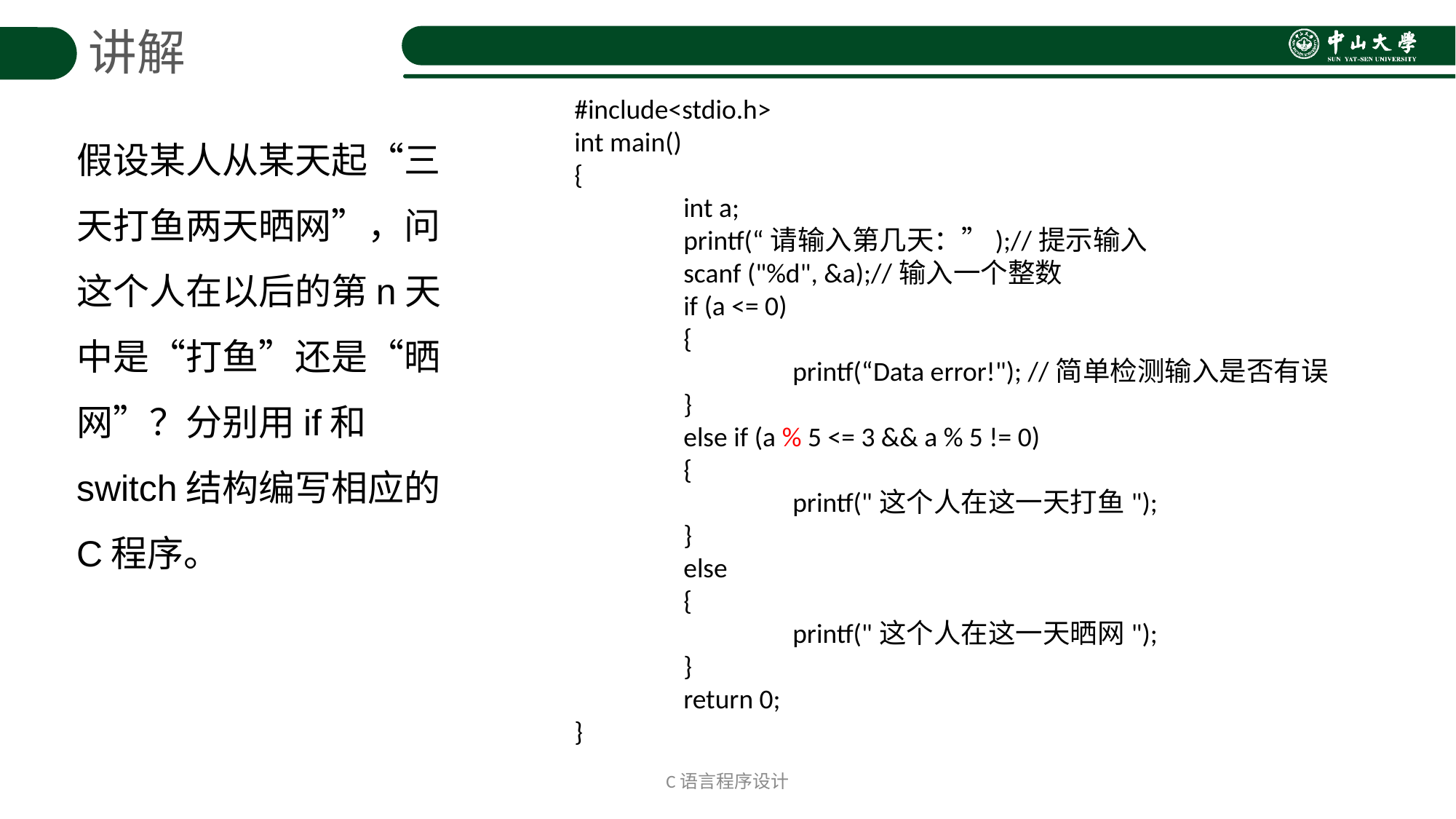

讲解
#include<stdio.h>
int main()
{
	int a;
	printf(“请输入第几天：”);//提示输入
	scanf ("%d", &a);//输入一个整数
	if (a <= 0)
	{
		printf(“Data error!"); //简单检测输入是否有误
	}
	else if (a % 5 <= 3 && a % 5 != 0)
	{
		printf("这个人在这一天打鱼");
	}
	else
	{
		printf("这个人在这一天晒网");
	}
	return 0;
}
假设某人从某天起“三天打鱼两天晒网”，问这个人在以后的第n天中是“打鱼”还是“晒网”？分别用if和switch结构编写相应的C程序。

C语言程序设计
2